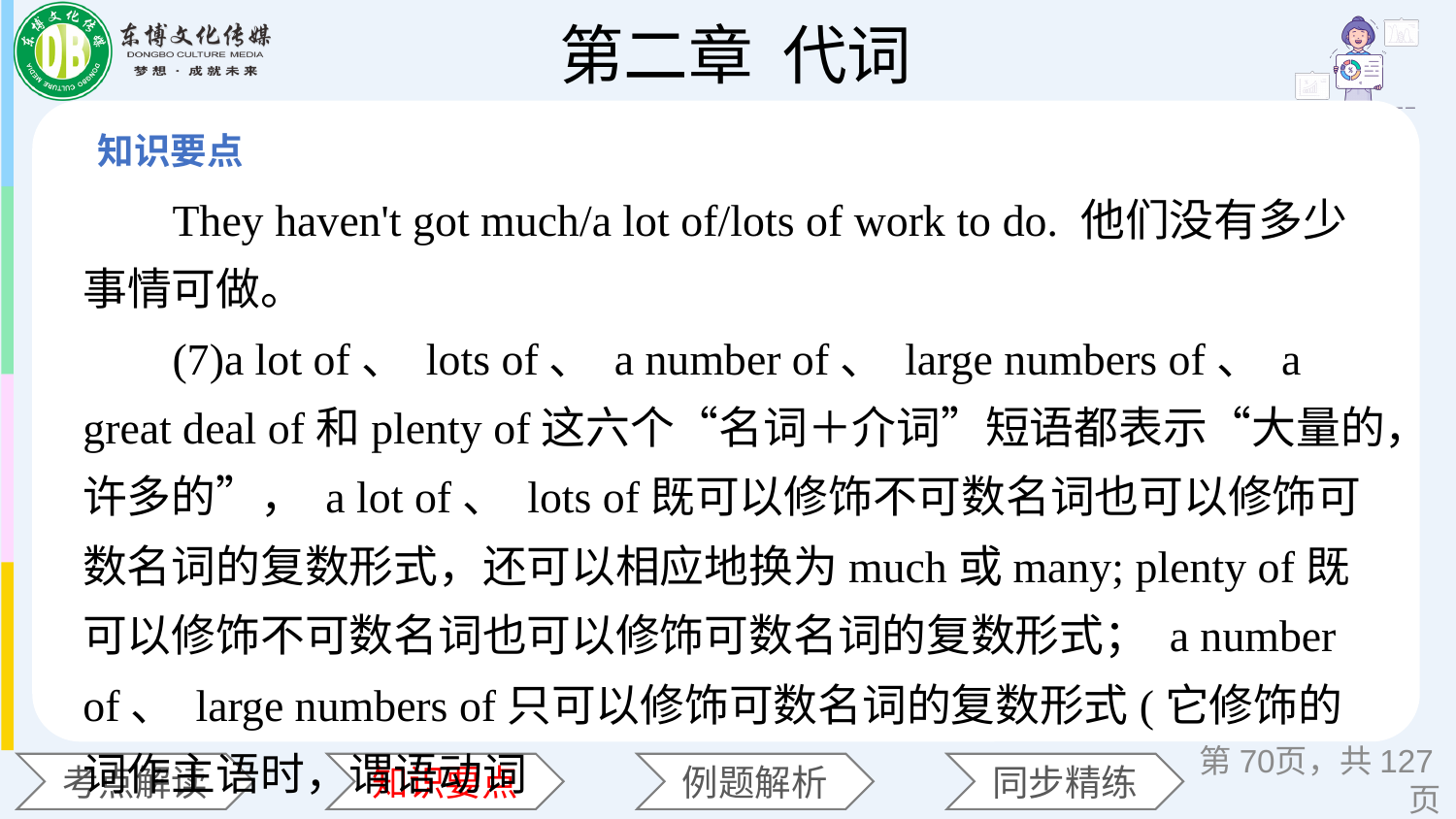

They haven't got much/a lot of/lots of work to do. 他们没有多少事情可做。
        (7)a lot of、 lots of、 a number of、 large numbers of、 a great deal of和plenty of这六个“名词＋介词”短语都表示“大量的，许多的”， a lot of、 lots of既可以修饰不可数名词也可以修饰可数名词的复数形式，还可以相应地换为much或many; plenty of既可以修饰不可数名词也可以修饰可数名词的复数形式； a number of、 large numbers of只可以修饰可数名词的复数形式(它修饰的词作主语时，谓语动词
第70页，共127页